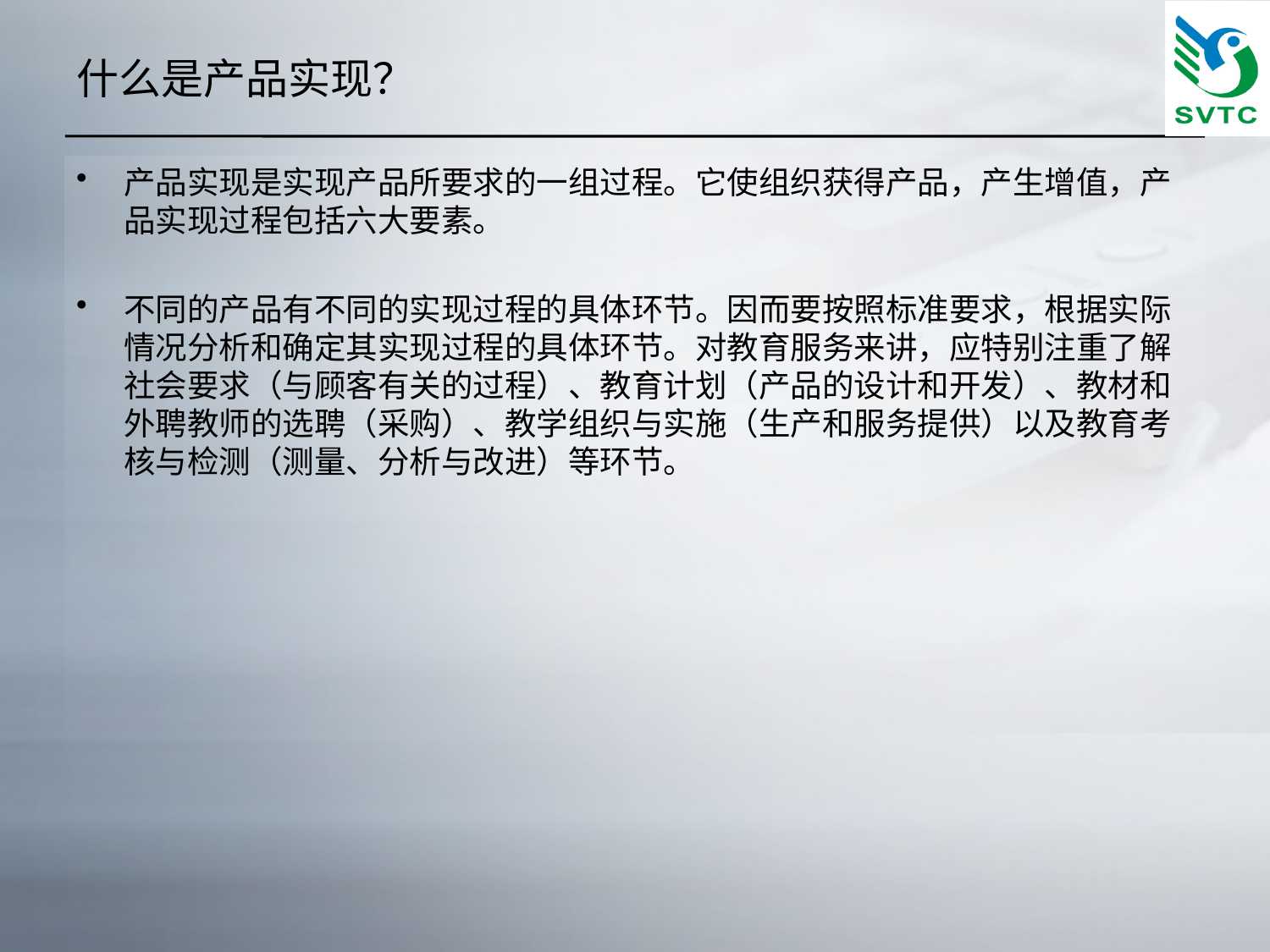

# 什么是产品实现？
产品实现是实现产品所要求的一组过程。它使组织获得产品，产生增值，产品实现过程包括六大要素。

不同的产品有不同的实现过程的具体环节。因而要按照标准要求，根据实际情况分析和确定其实现过程的具体环节。对教育服务来讲，应特别注重了解社会要求（与顾客有关的过程）、教育计划（产品的设计和开发）、教材和外聘教师的选聘（采购）、教学组织与实施（生产和服务提供）以及教育考核与检测（测量、分析与改进）等环节。